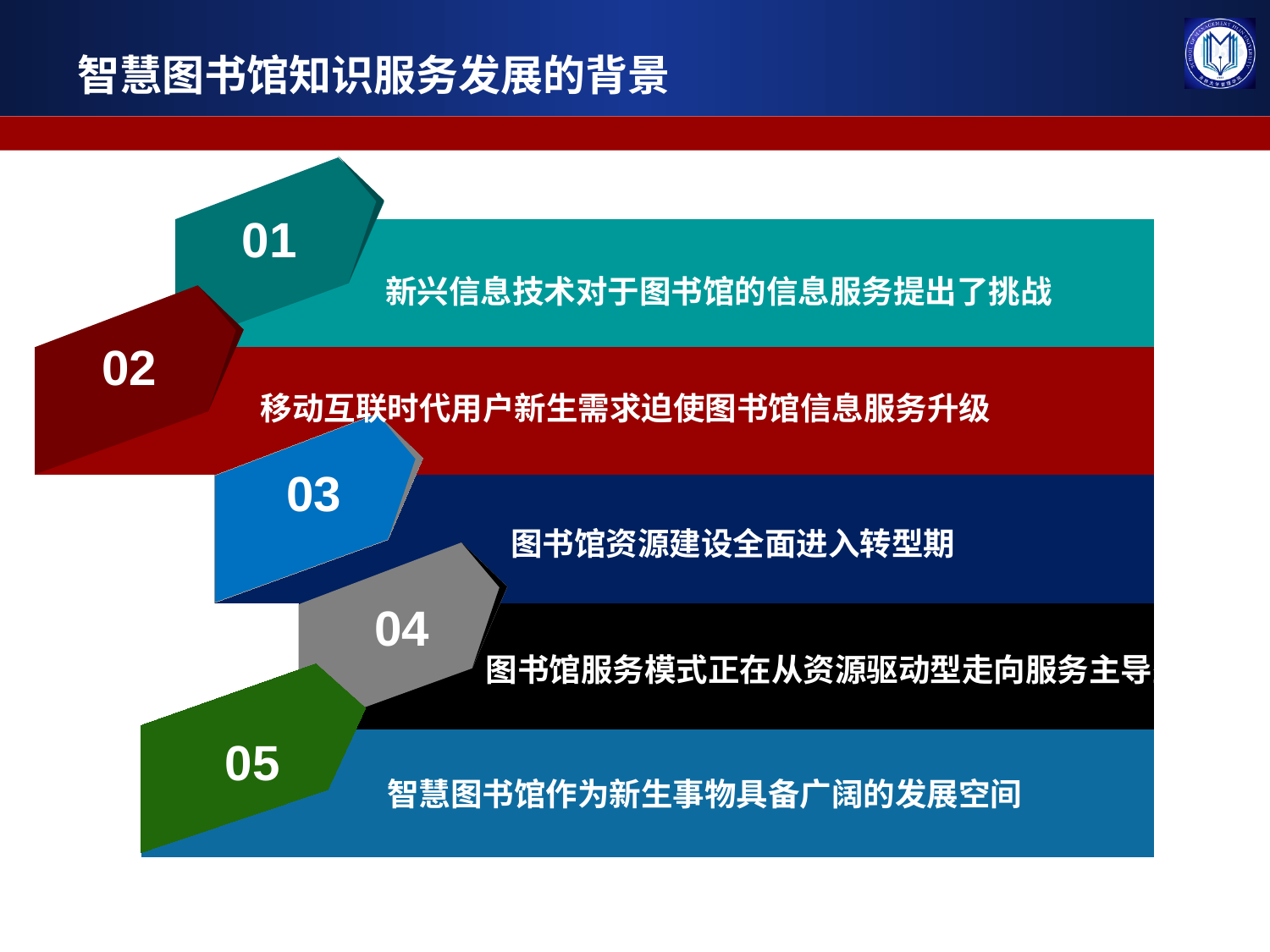

智慧图书馆知识服务发展的背景

01

02

03

04

新兴信息技术对于图书馆的信息服务提出了挑战
移动互联时代用户新生需求迫使图书馆信息服务升级
图书馆资源建设全面进入转型期
图书馆服务模式正在从资源驱动型走向服务主导型
智慧图书馆作为新生事物具备广阔的发展空间

05